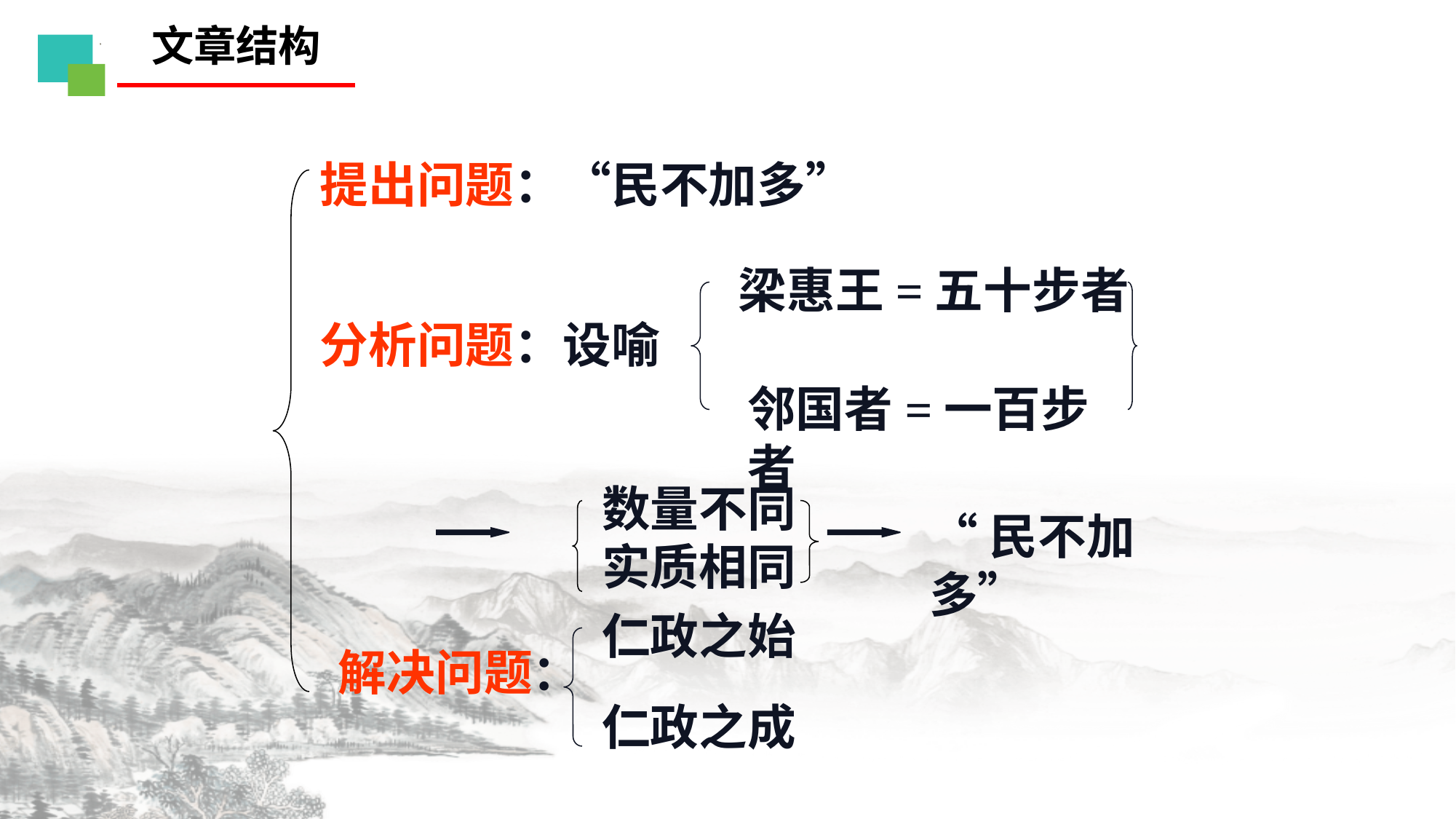

文章结构

提出问题：“民不加多”

梁惠王=五十步者

分析问题：设喻
邻国者=一百步者

数量不同实质相同

“民不加多”

仁政之始

解决问题：
仁政之成